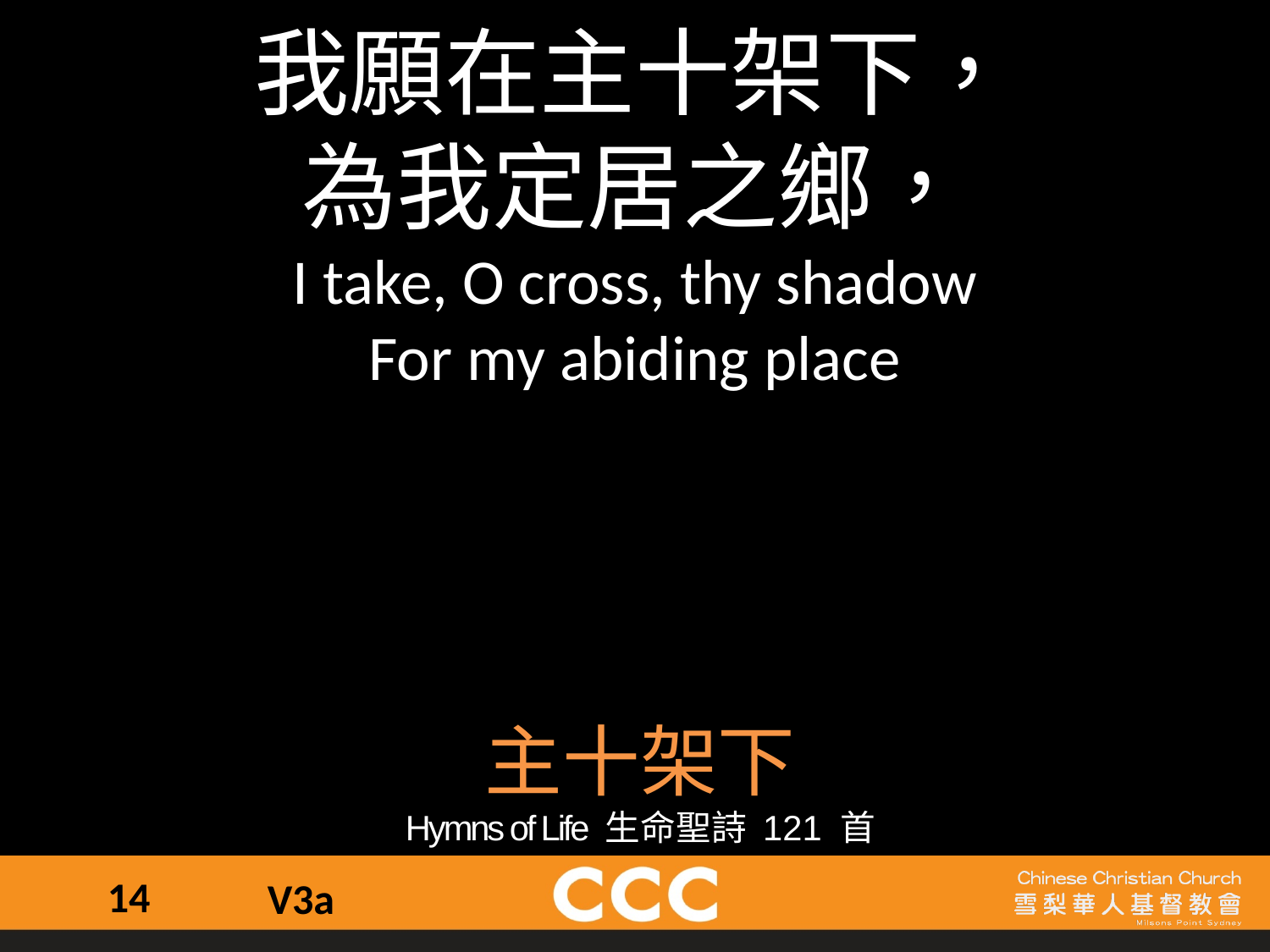

我願在主十架下，
為我定居之鄉，
I take, O cross, thy shadow
For my abiding place
主十架下
Hymns of Life 生命聖詩 121 首

14
V3a